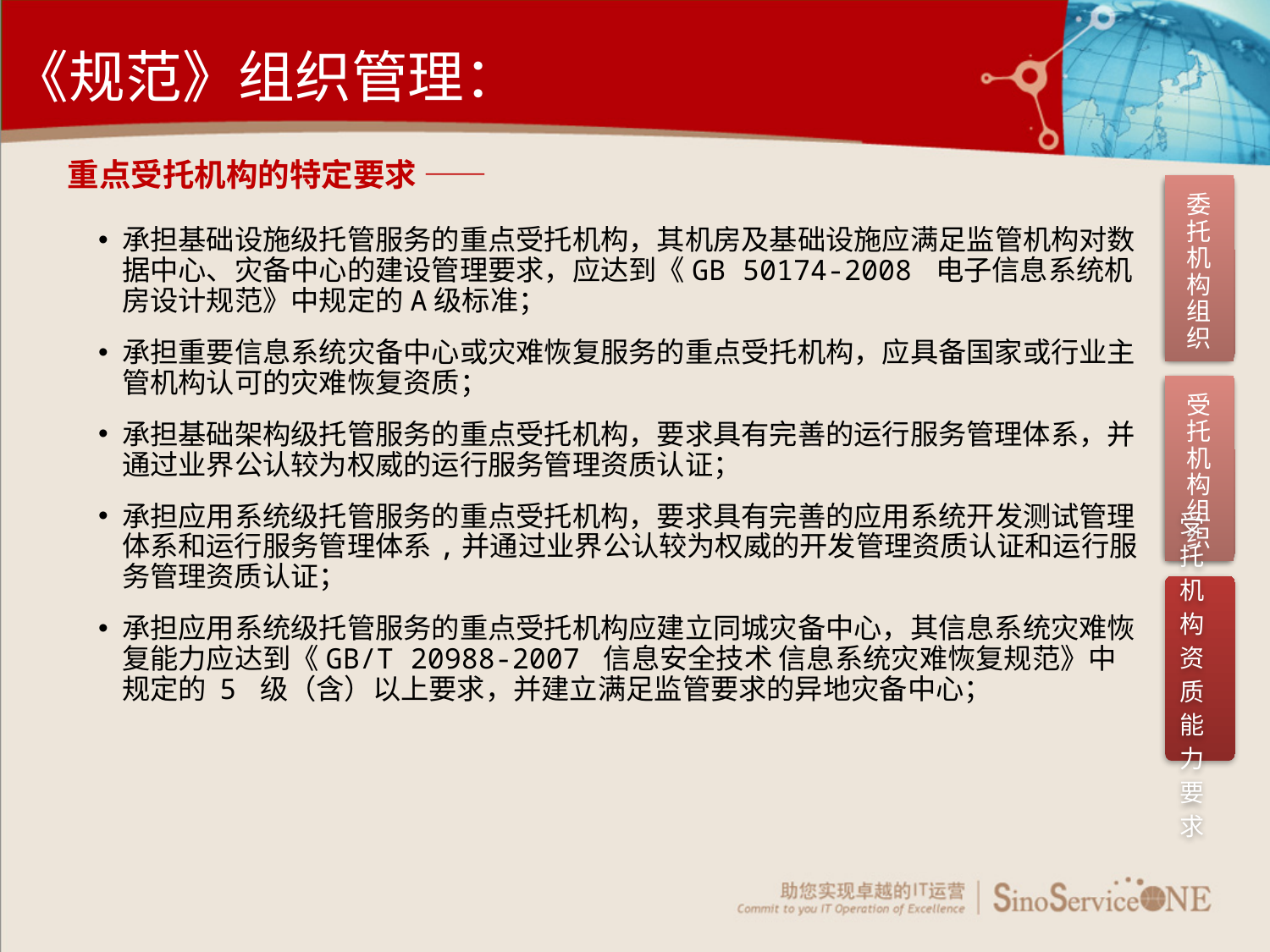

《规范》组织管理：
重点受托机构的特定要求 ——

委托机构组织
承担基础设施级托管服务的重点受托机构，其机房及基础设施应满足监管机构对数据中心、灾备中心的建设管理要求，应达到《GB 50174-2008 电子信息系统机房设计规范》中规定的A级标准；
承担重要信息系统灾备中心或灾难恢复服务的重点受托机构，应具备国家或行业主管机构认可的灾难恢复资质；
承担基础架构级托管服务的重点受托机构，要求具有完善的运行服务管理体系，并通过业界公认较为权威的运行服务管理资质认证；
承担应用系统级托管服务的重点受托机构，要求具有完善的应用系统开发测试管理体系和运行服务管理体系,并通过业界公认较为权威的开发管理资质认证和运行服务管理资质认证；
承担应用系统级托管服务的重点受托机构应建立同城灾备中心，其信息系统灾难恢复能力应达到《GB/T 20988-2007 信息安全技术 信息系统灾难恢复规范》中规定的 5 级（含）以上要求，并建立满足监管要求的异地灾备中心；

受托机构组织
受托机构资质能力要求